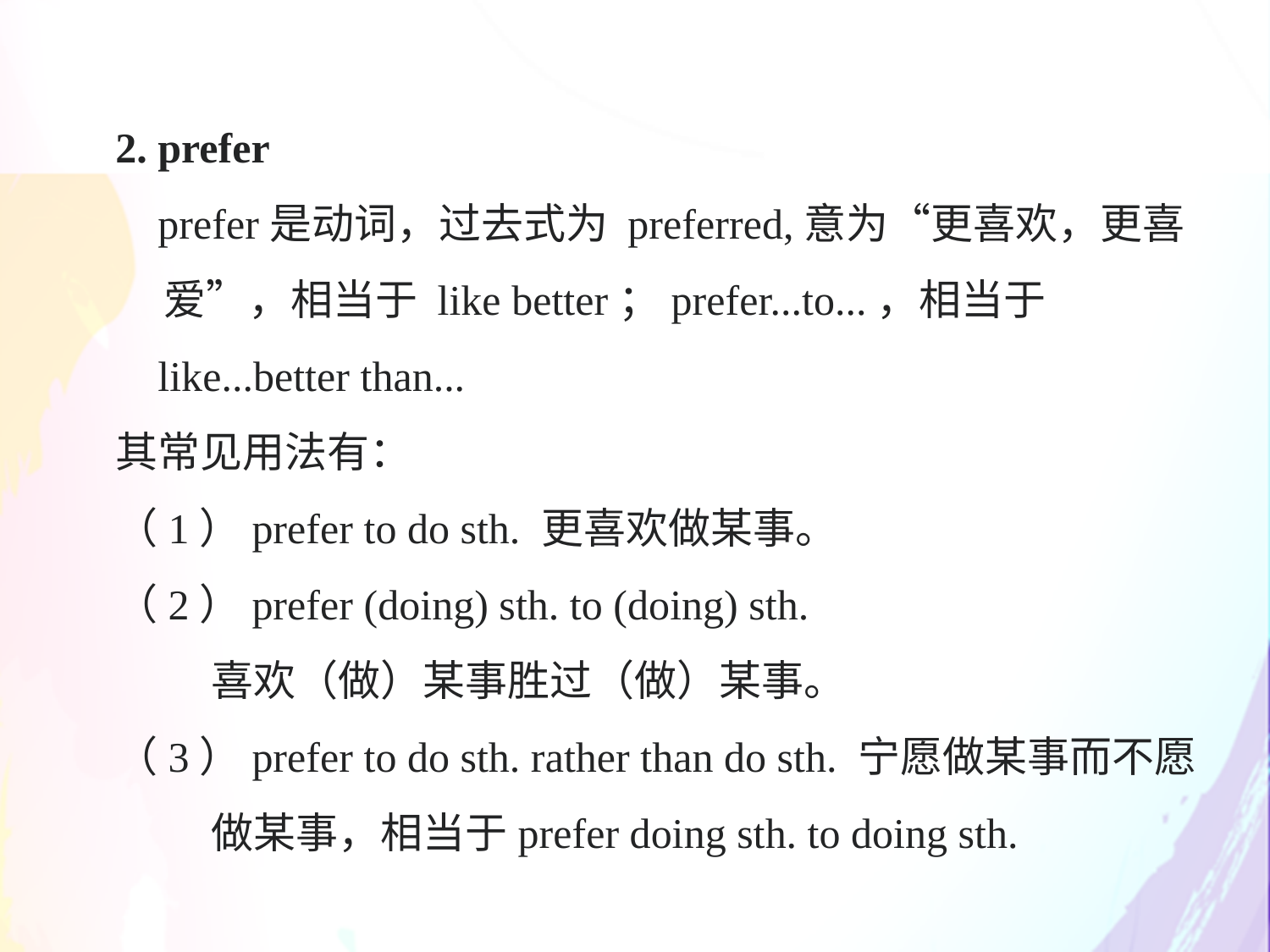

2. prefer
    prefer是动词，过去式为 preferred,意为“更喜欢，更喜
    爱”，相当于 like better；prefer...to...，相当于
    like...better than...
其常见用法有：
（1）prefer to do sth. 更喜欢做某事。
（2）prefer (doing) sth. to (doing) sth.
         喜欢（做）某事胜过（做）某事。
（3）prefer to do sth. rather than do sth. 宁愿做某事而不愿
         做某事，相当于prefer doing sth. to doing sth.